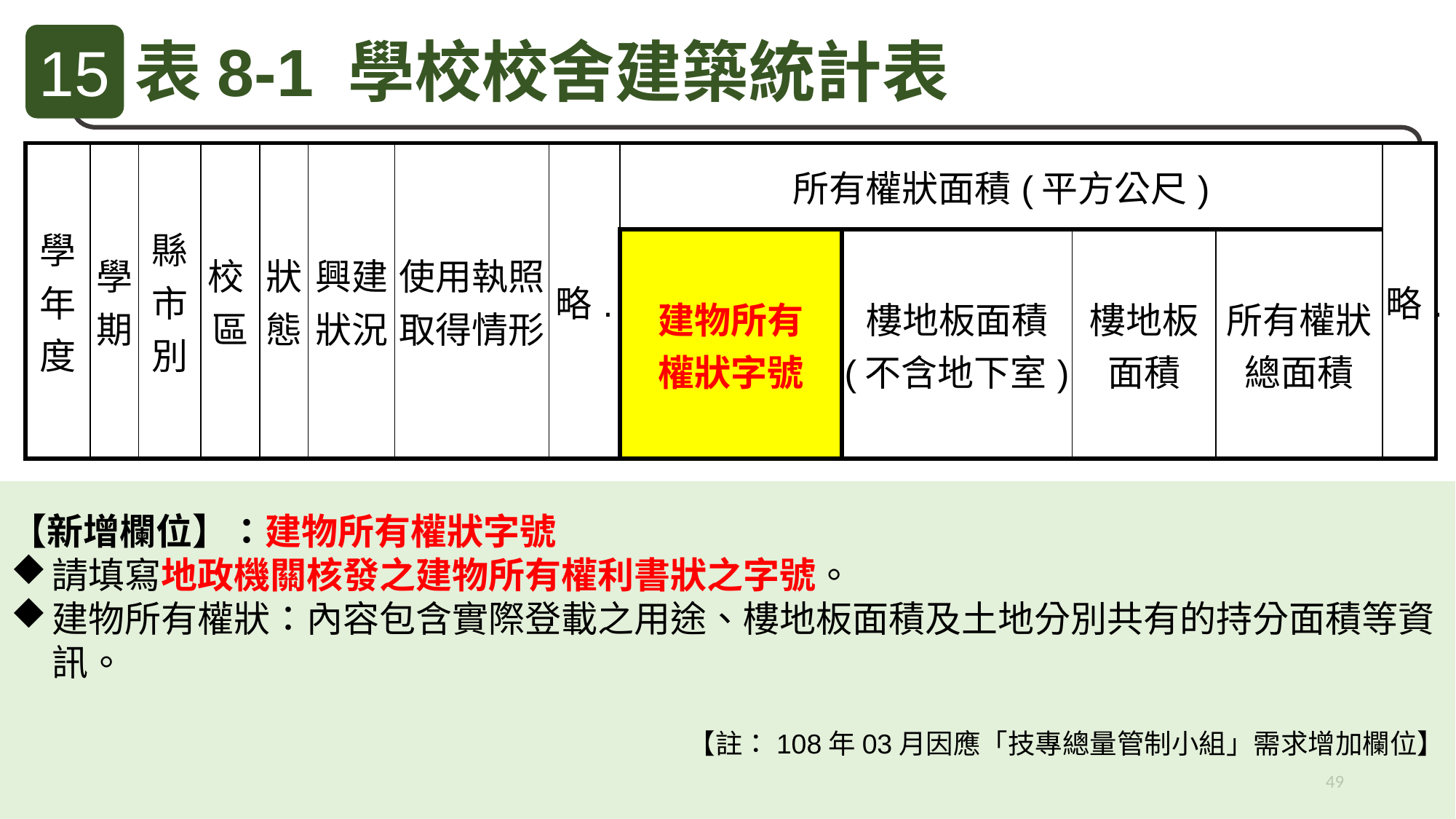

15
表8-1 學校校舍建築統計表

| 學 年度 | 學期 | 縣市別 | 校 區 | 狀態 | 興建狀況 | 使用執照 取得情形 | 略. | 所有權狀面積(平方公尺) |  |  |  | 略. |
| --- | --- | --- | --- | --- | --- | --- | --- | --- | --- | --- | --- | --- |
|  |  |  |  |  |  |  |  | 建物所有 權狀字號 | 樓地板面積 (不含地下室) | 樓地板 面積 | 所有權狀總面積 |  |
【新增欄位】：建物所有權狀字號
請填寫地政機關核發之建物所有權利書狀之字號。
建物所有權狀：內容包含實際登載之用途、樓地板面積及土地分別共有的持分面積等資訊。

【註：108年03月因應「技專總量管制小組」需求增加欄位】

49